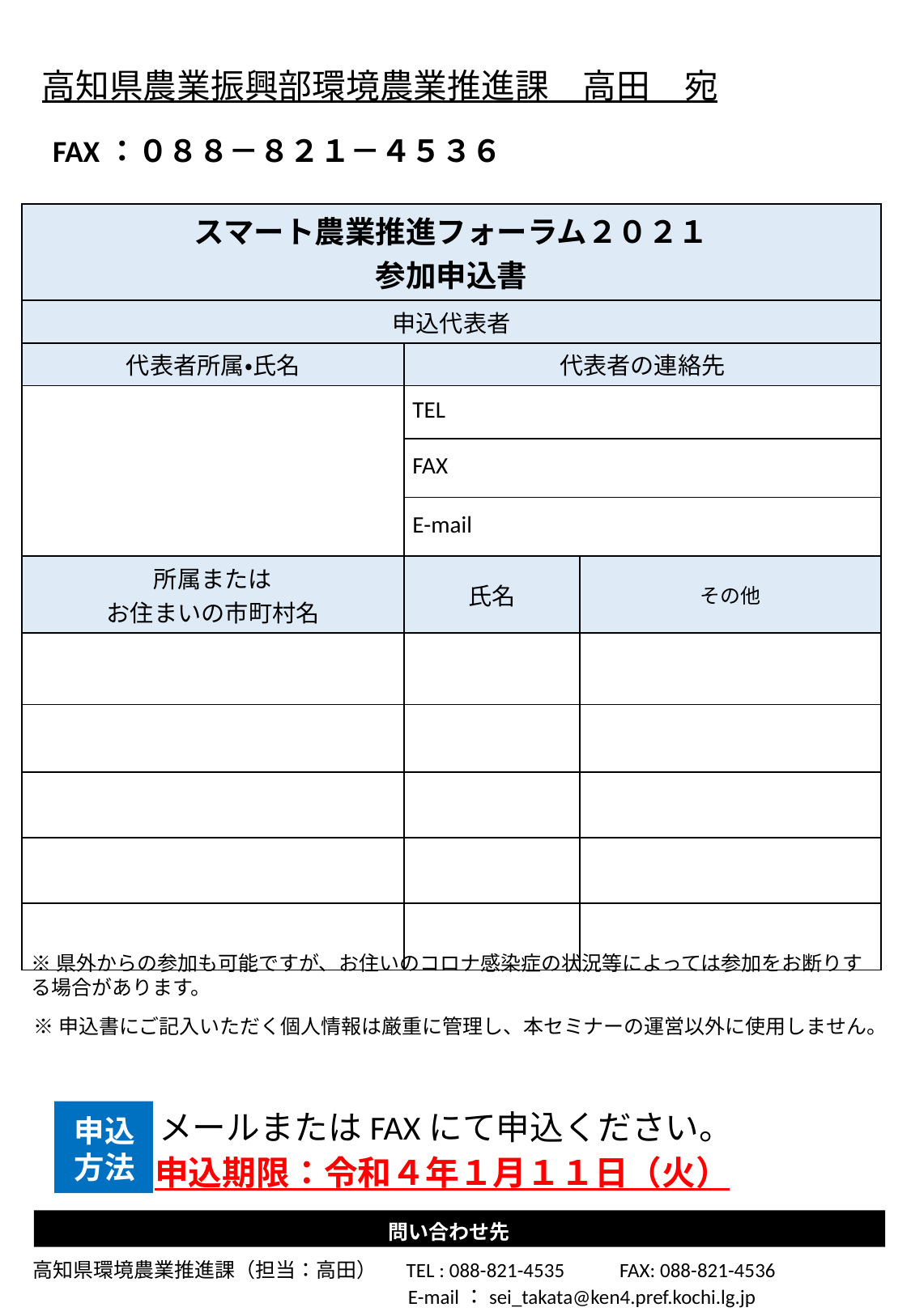

高知県農業振興部環境農業推進課　高田　宛
 FAX：０８８－８２１－４５３６
メールまたはFAXにて申込ください。

申込方法
申込期限：令和４年１月１１日（火）
| スマート農業推進フォーラム２０２１ 参加申込書 |  |  |
| --- | --- | --- |
| 申込代表者 | 連絡先 |  |
| 代表者所属・氏名 | 代表者の連絡先 |  |
|  | TEL |  |
|  | FAX |  |
|  | E-mail |  |
| 所属または お住まいの市町村名 | 氏名 | その他 |
|  |  |  |
|  |  |  |
|  |  |  |
|  |  |  |
|  |  |  |
※県外からの参加も可能ですが、お住いのコロナ感染症の状況等によっては参加をお断りする場合があります。
※申込書にご記入いただく個人情報は厳重に管理し、本セミナーの運営以外に使用しません。

問い合わせ先
TEL : 088-821-4535　　 FAX: 088-821-4536
高知県環境農業推進課（担当：高田）
E-mail：sei_takata@ken4.pref.kochi.lg.jp